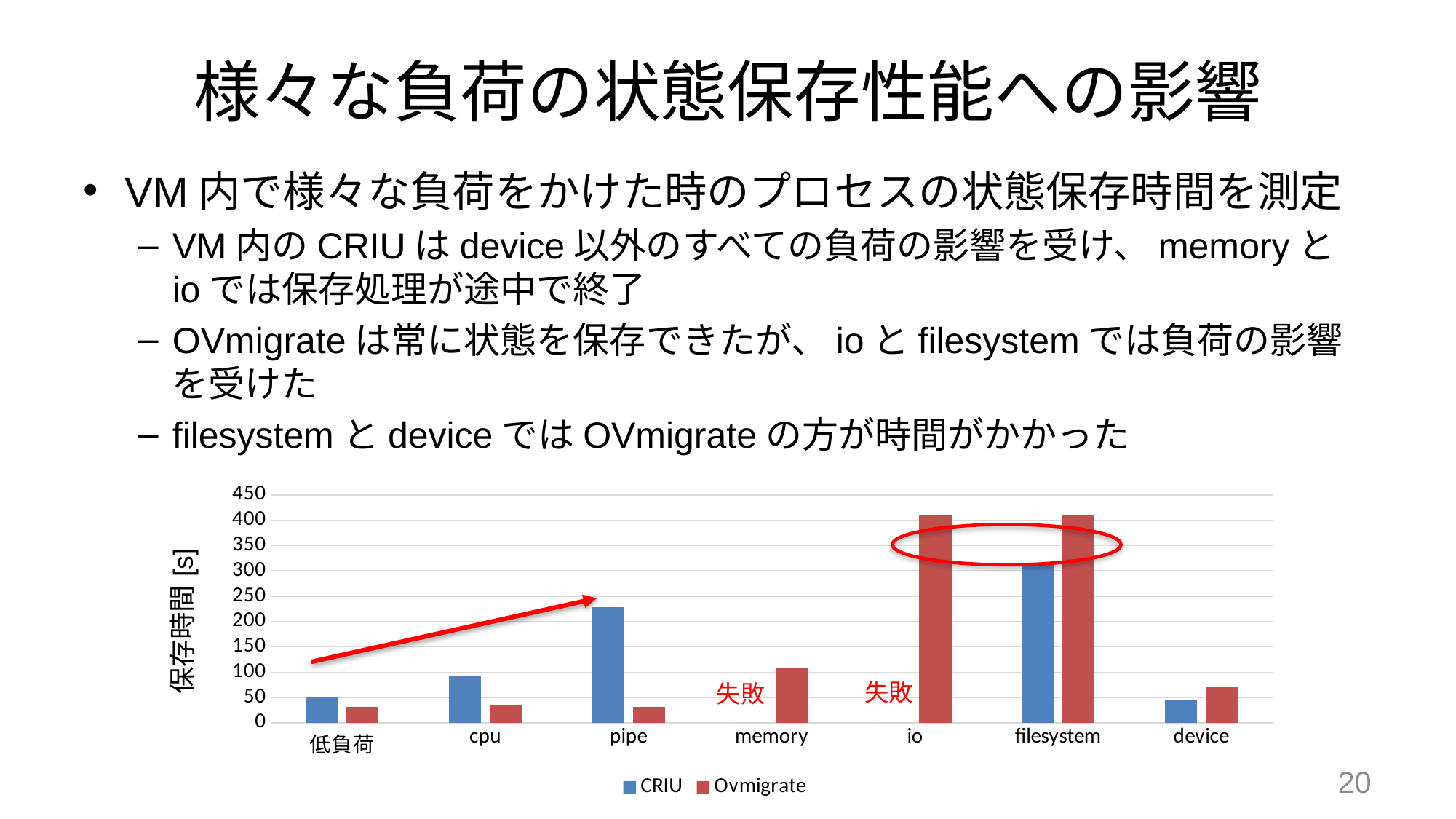

# 様々な負荷の状態保存性能への影響
VM内で様々な負荷をかけた時のプロセスの状態保存時間を測定
VM内のCRIUはdevice以外のすべての負荷の影響を受け、memoryとioでは保存処理が途中で終了
OVmigrateは常に状態を保存できたが、ioとfilesystemでは負荷の影響を受けた
filesystemとdeviceではOVmigrateの方が時間がかかった

### Chart

| Category | CRIU | Ovmigrate |
|---|---|---|
| 低負荷 | 51.733391999999995 | 31.489960000000004 |
| cpu | 91.21022 | 35.0013 |
| pipe | 228.54489999999998 | 31.064866666666664 |
| memory | 0.0 | 108.48473333333334 |
| io | 0.0 | 409.54490000000004 |
| filesystem | 313.2457888888889 | 408.8052 |
| device | 46.073433333333334 | 69.80533333333334 |
失敗
失敗
20